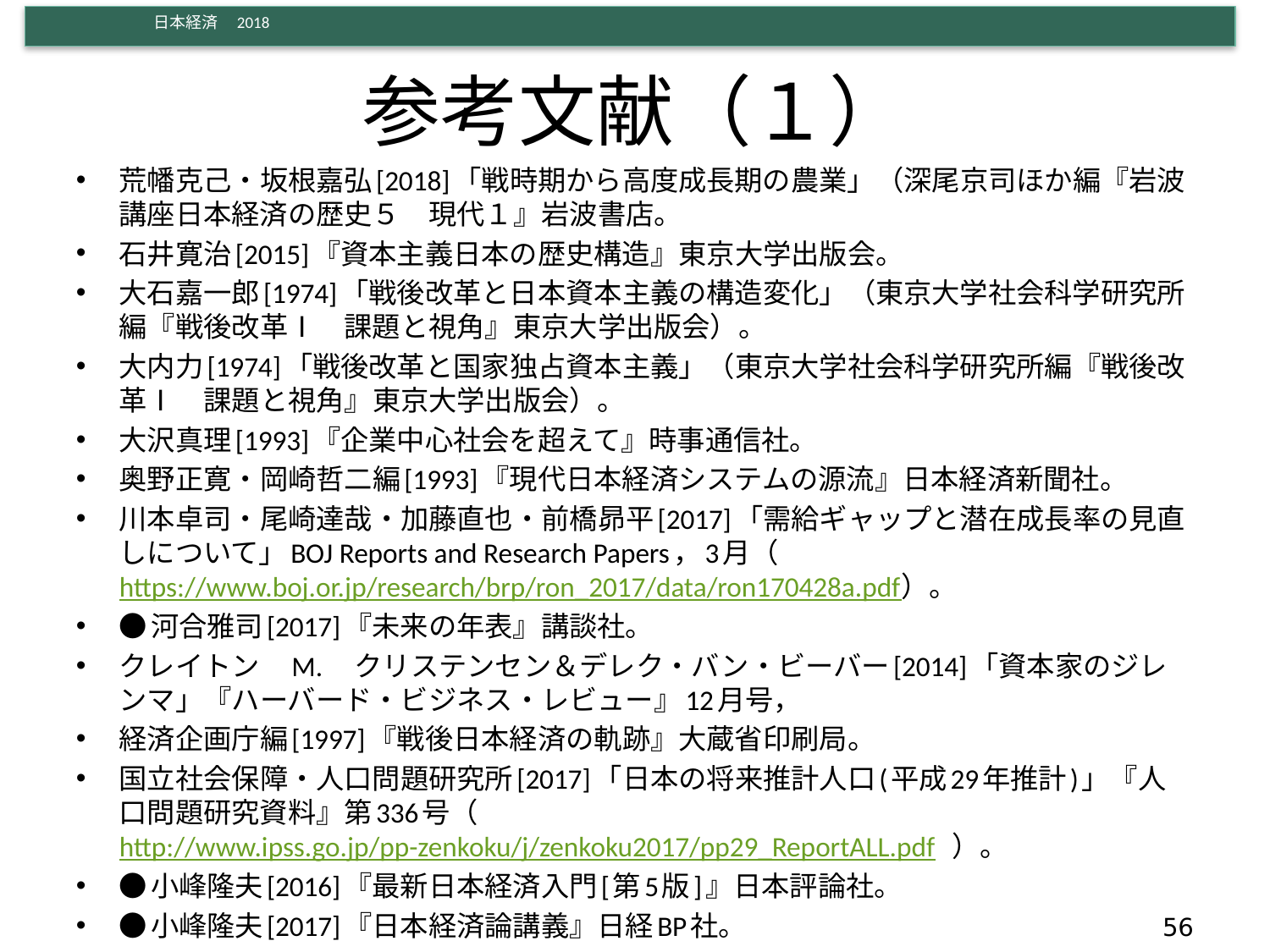

# 参考文献（１）
荒幡克己・坂根嘉弘[2018]「戦時期から高度成長期の農業」（深尾京司ほか編『岩波講座日本経済の歴史５　現代１』岩波書店。
石井寛治[2015]『資本主義日本の歴史構造』東京大学出版会。
大石嘉一郎[1974]「戦後改革と日本資本主義の構造変化」（東京大学社会科学研究所編『戦後改革Ⅰ　課題と視角』東京大学出版会）。
大内力[1974]「戦後改革と国家独占資本主義」（東京大学社会科学研究所編『戦後改革Ⅰ　課題と視角』東京大学出版会）。
大沢真理[1993]『企業中心社会を超えて』時事通信社。
奥野正寛・岡崎哲二編[1993]『現代日本経済システムの源流』日本経済新聞社。
川本卓司・尾崎達哉・加藤直也・前橋昴平[2017]「需給ギャップと潜在成長率の見直しについて」BOJ Reports and Research Papers，3月（https://www.boj.or.jp/research/brp/ron_2017/data/ron170428a.pdf）。
●河合雅司[2017]『未来の年表』講談社。
クレイトン　M.　クリステンセン＆デレク・バン・ビーバー[2014]「資本家のジレンマ」『ハーバード・ビジネス・レビュー』12月号，
経済企画庁編[1997]『戦後日本経済の軌跡』大蔵省印刷局。
国立社会保障・人口問題研究所[2017]「日本の将来推計人口(平成29年推計)」『人口問題研究資料』第336号（ 　http://www.ipss.go.jp/pp-zenkoku/j/zenkoku2017/pp29_ReportALL.pdf  ）。
●小峰隆夫[2016]『最新日本経済入門[第5版]』日本評論社。
●小峰隆夫[2017]『日本経済論講義』日経BP社。
56